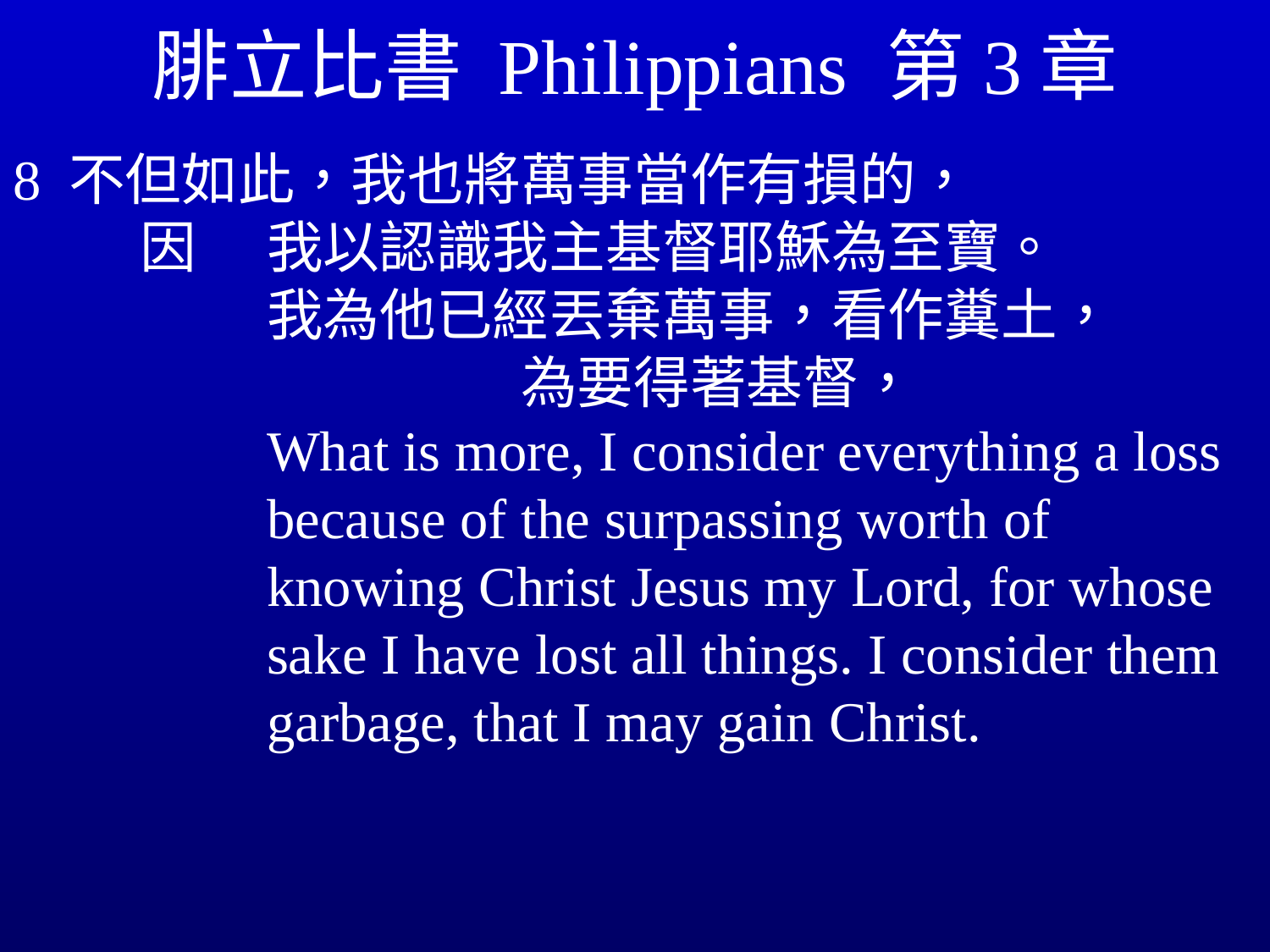

# 腓立比書 Philippians 第3章
8 不但如此，我也將萬事當作有損的，			因	我以認識我主基督耶穌為至寶。
我為他已經丟棄萬事，看作糞土，
		為要得著基督，
What is more, I consider everything a loss because of the surpassing worth of knowing Christ Jesus my Lord, for whose sake I have lost all things. I consider them garbage, that I may gain Christ.